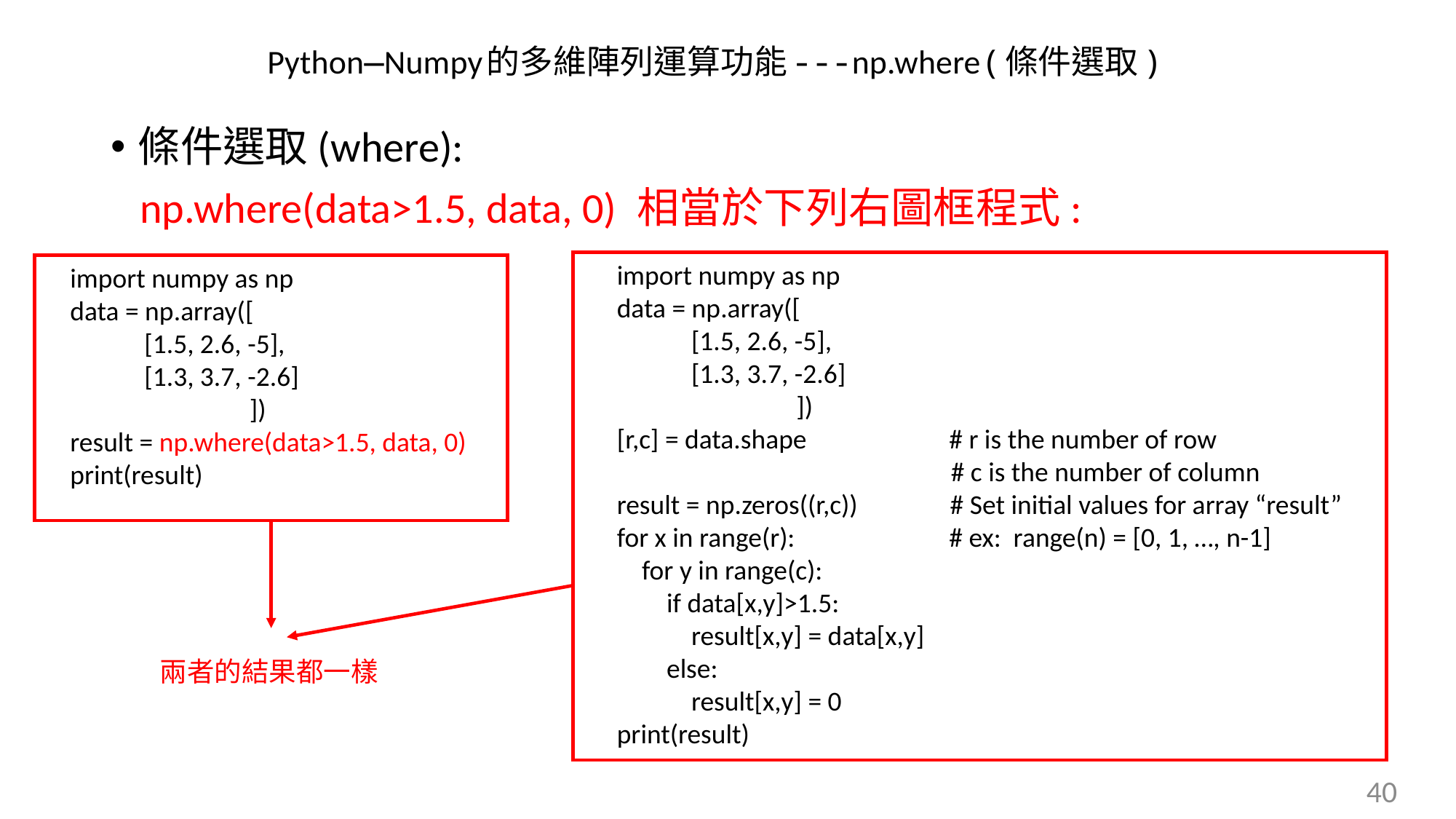

Python—Numpy的多維陣列運算功能---np.where(條件選取)
條件選取(where):
   np.where(data>1.5, data, 0) 相當於下列右圖框程式:

import numpy as np
data = np.array([
            [1.5, 2.6, -5],
            [1.3, 3.7, -2.6]
                             ])
[r,c] = data.shape                       # r is the number of row
                                                      # c is the number of column
result = np.zeros((r,c))               # Set initial values for array “result”
for x in range(r):                         # ex:  range(n) = [0, 1, …, n-1]
    for y in range(c):
        if data[x,y]>1.5:
            result[x,y] = data[x,y]
        else:
            result[x,y] = 0
print(result)

import numpy as np
data = np.array([
            [1.5, 2.6, -5],
            [1.3, 3.7, -2.6]
                             ])
result = np.where(data>1.5, data, 0)
print(result)

兩者的結果都一樣
40